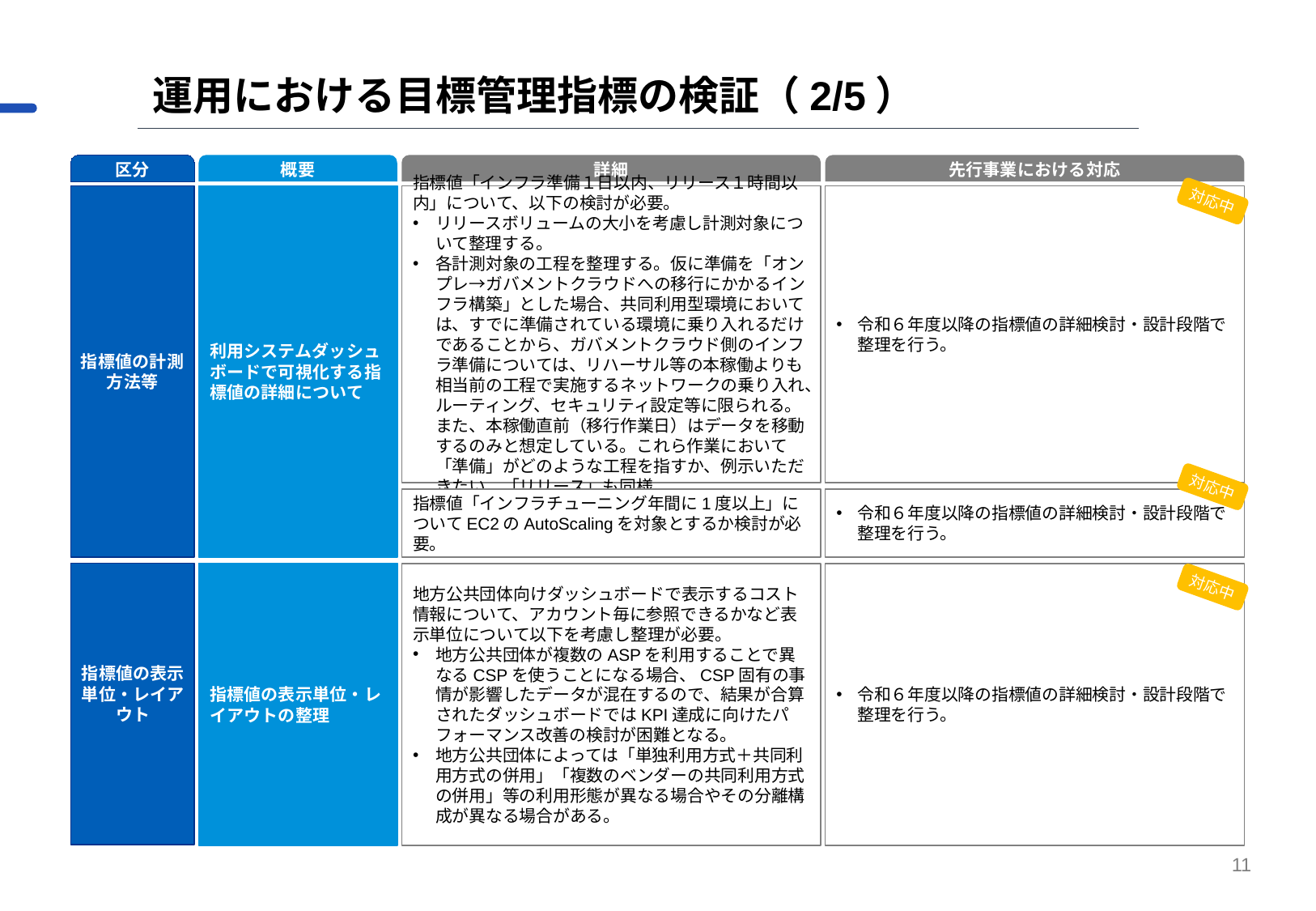

運用における目標管理指標の検証（2/5）
区分
概要
詳細
先行事業における対応
指標値の計測方法等
利用システムダッシュボードで可視化する指標値の詳細について
指標値「インフラ準備１日以内、リリース１時間以内」について、以下の検討が必要。
リリースボリュームの大小を考慮し計測対象について整理する。
各計測対象の工程を整理する。仮に準備を「オンプレ→ガバメントクラウドへの移行にかかるインフラ構築」とした場合、共同利用型環境においては、すでに準備されている環境に乗り入れるだけであることから、ガバメントクラウド側のインフラ準備については、リハーサル等の本稼働よりも相当前の工程で実施するネットワークの乗り入れ、ルーティング、セキュリティ設定等に限られる。また、本稼働直前（移行作業日）はデータを移動するのみと想定している。これら作業において「準備」がどのような工程を指すか、例示いただきたい。「リリース」も同様。
令和６年度以降の指標値の詳細検討・設計段階で整理を行う。
対応中
対応中
令和６年度以降の指標値の詳細検討・設計段階で整理を行う。
指標値「インフラチューニング年間に1度以上」についてEC2のAutoScalingを対象とするか検討が必要。
指標値の表示単位・レイアウトの整理
指標値の表示単位・レイアウト

地方公共団体向けダッシュボードで表示するコスト情報について、アカウント毎に参照できるかなど表示単位について以下を考慮し整理が必要。
地方公共団体が複数のASPを利用することで異なるCSPを使うことになる場合、CSP固有の事情が影響したデータが混在するので、結果が合算されたダッシュボードではKPI達成に向けたパフォーマンス改善の検討が困難となる。
地方公共団体によっては「単独利用方式＋共同利用方式の併用」「複数のベンダーの共同利用方式の併用」等の利用形態が異なる場合やその分離構成が異なる場合がある。
令和６年度以降の指標値の詳細検討・設計段階で整理を行う。
対応中
11